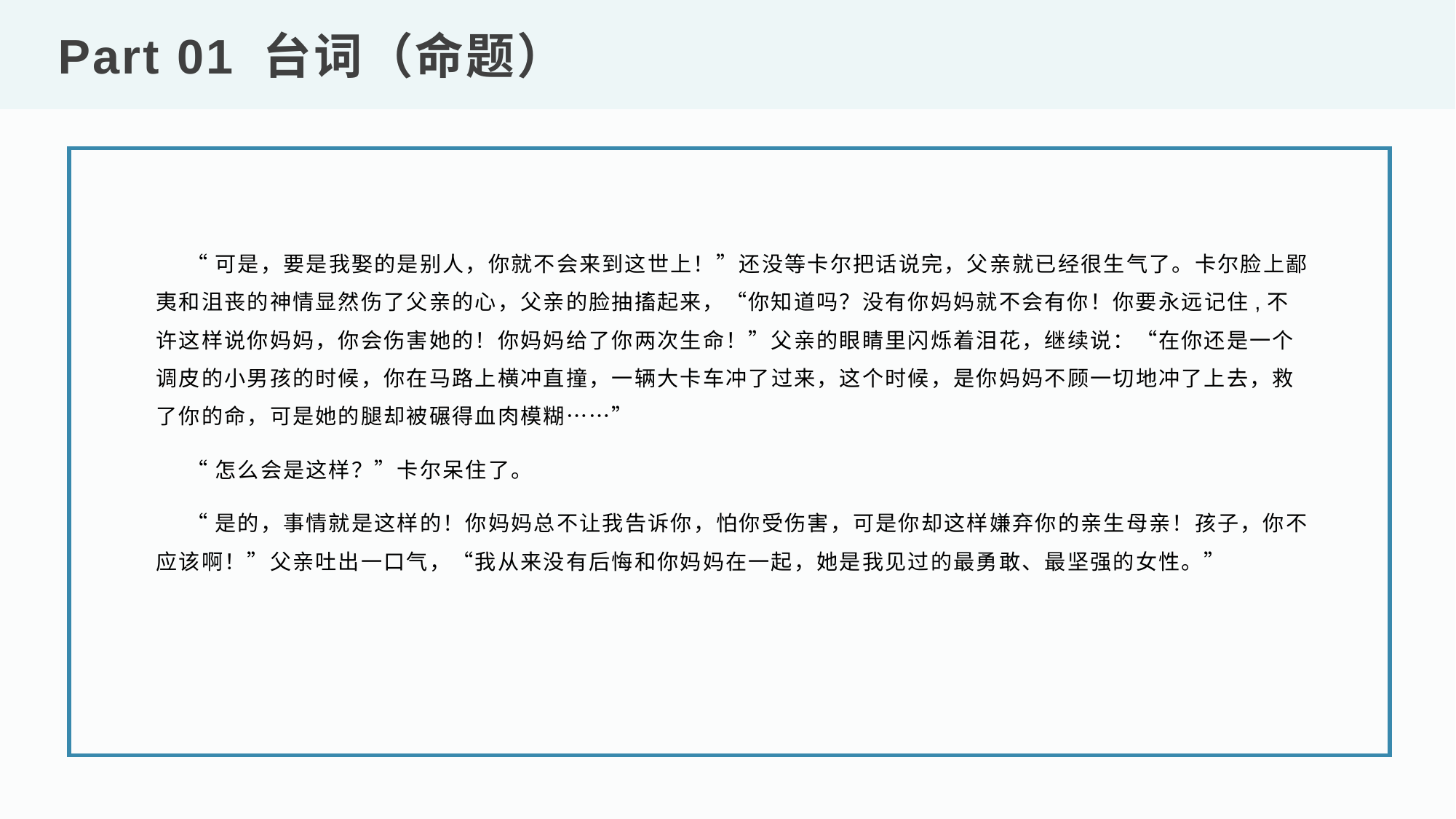

Part 01 台词（命题）

     “可是，要是我娶的是别人，你就不会来到这世上！”还没等卡尔把话说完，父亲就已经很生气了。卡尔脸上鄙夷和沮丧的神情显然伤了父亲的心，父亲的脸抽搐起来，“你知道吗？没有你妈妈就不会有你！你要永远记住,不许这样说你妈妈，你会伤害她的！你妈妈给了你两次生命！”父亲的眼睛里闪烁着泪花，继续说：“在你还是一个调皮的小男孩的时候，你在马路上横冲直撞，一辆大卡车冲了过来，这个时候，是你妈妈不顾一切地冲了上去，救了你的命，可是她的腿却被碾得血肉模糊……”
     “怎么会是这样？”卡尔呆住了。
     “是的，事情就是这样的！你妈妈总不让我告诉你，怕你受伤害，可是你却这样嫌弃你的亲生母亲！孩子，你不应该啊！”父亲吐出一口气，“我从来没有后悔和你妈妈在一起，她是我见过的最勇敢、最坚强的女性。”